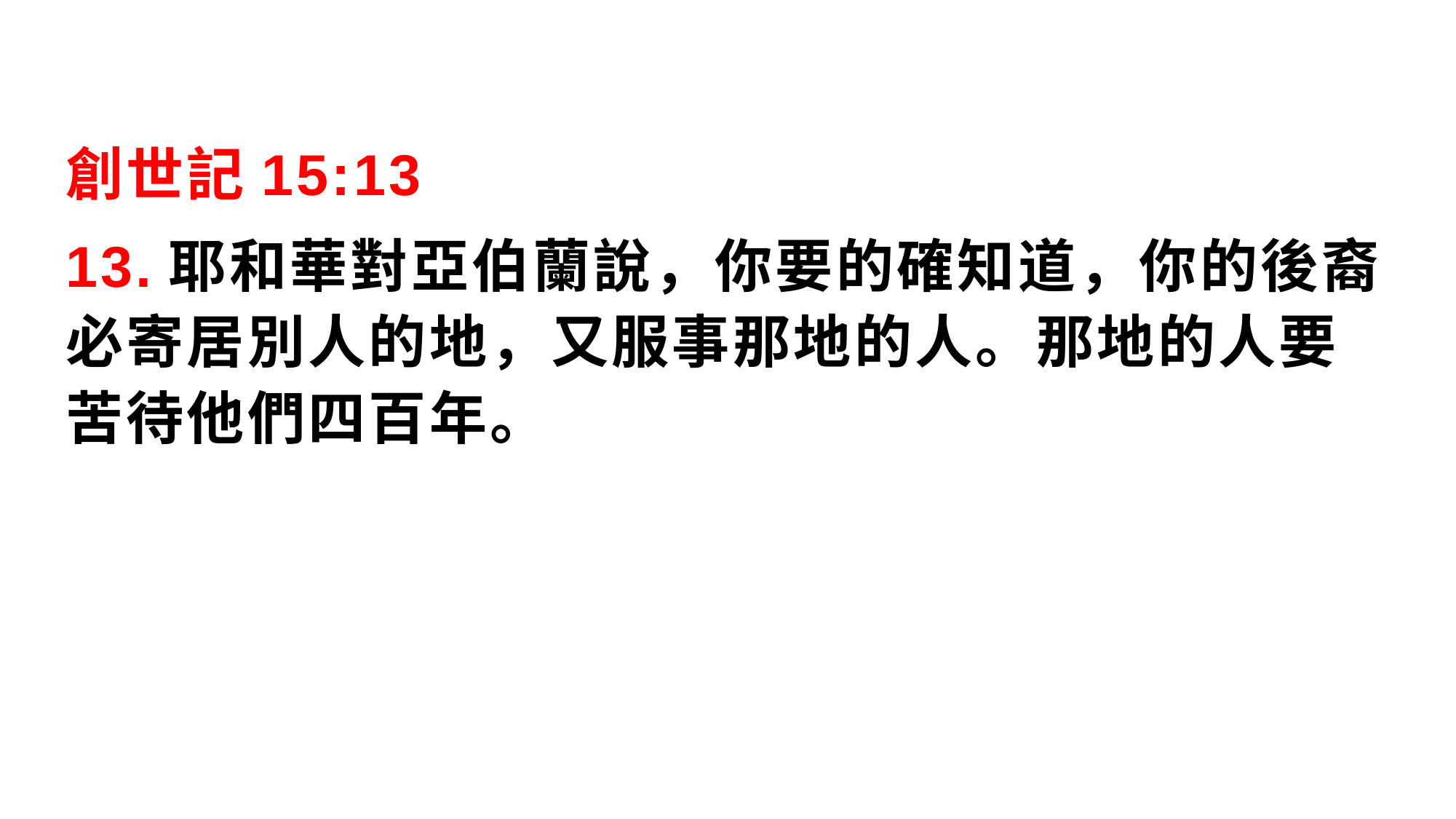

創世記15:13
13.耶和華對亞伯蘭說，你要的確知道，你的後裔必寄居別人的地，又服事那地的人。那地的人要苦待他們四百年。